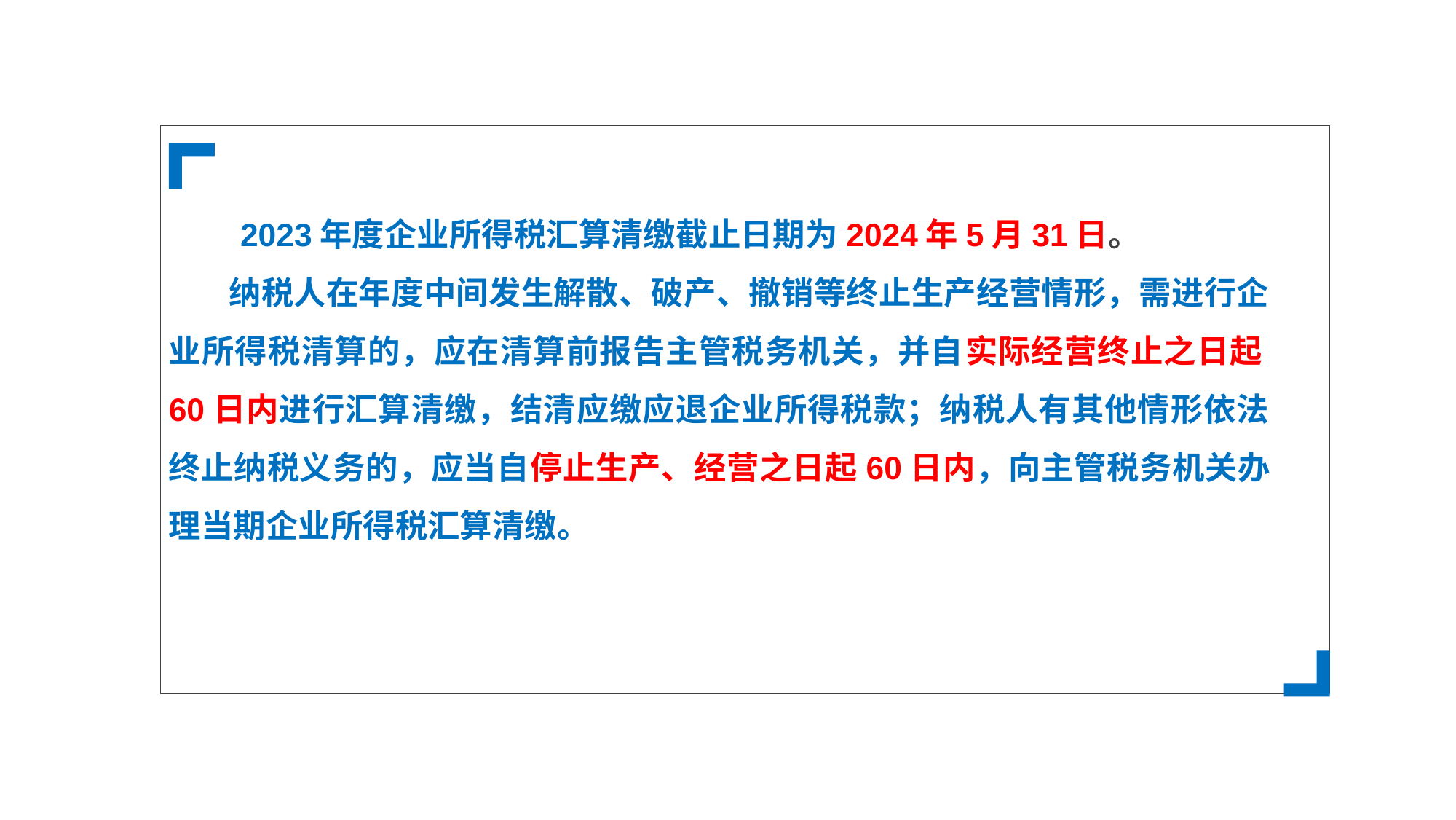

2023年度企业所得税汇算清缴截止日期为2024年5月31日。
       纳税人在年度中间发生解散、破产、撤销等终止生产经营情形，需进行企业所得税清算的，应在清算前报告主管税务机关，并自实际经营终止之日起60日内进行汇算清缴，结清应缴应退企业所得税款；纳税人有其他情形依法终止纳税义务的，应当自停止生产、经营之日起60日内，向主管税务机关办理当期企业所得税汇算清缴。